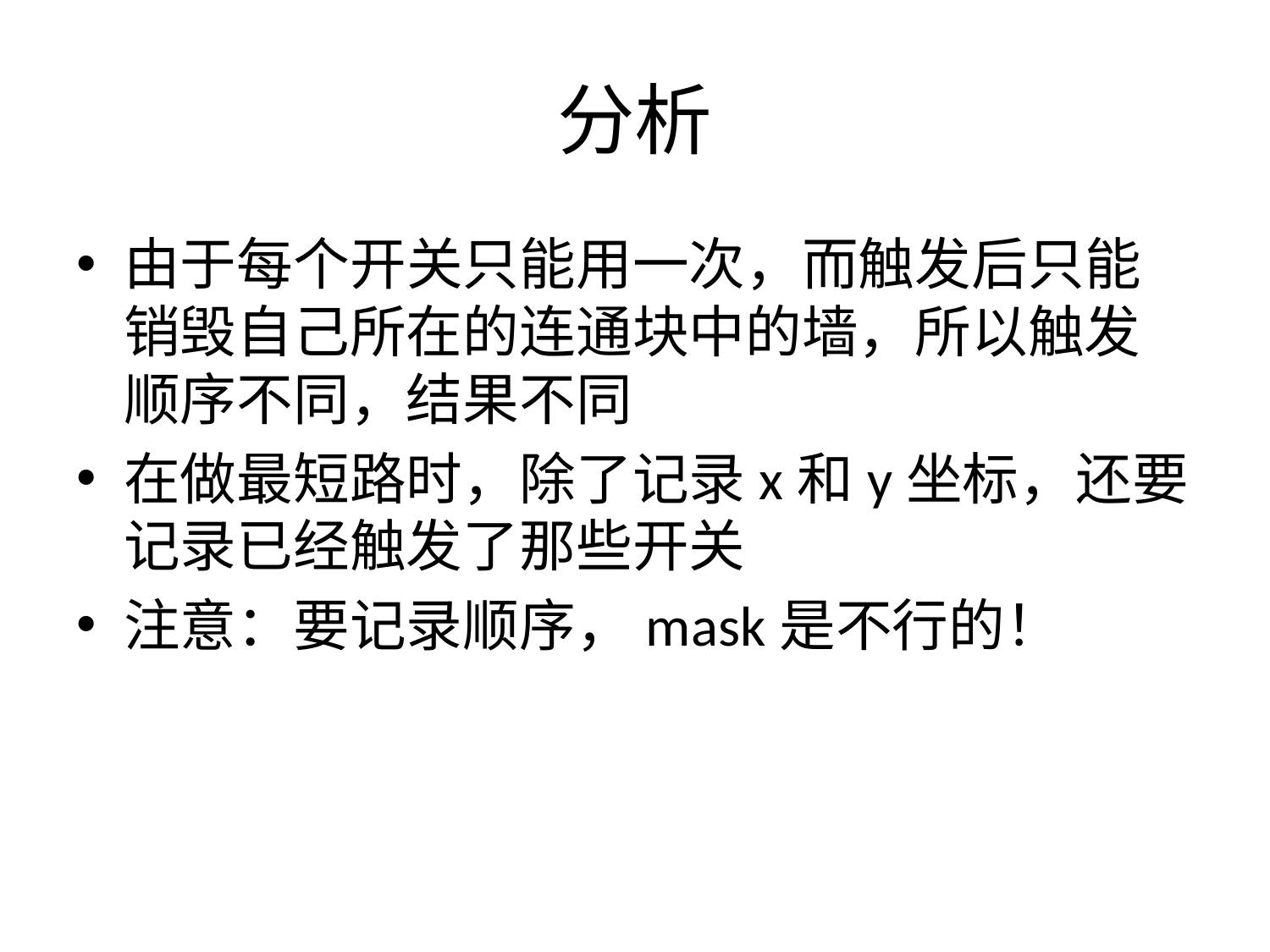

# 分析
由于每个开关只能用一次，而触发后只能销毁自己所在的连通块中的墙，所以触发顺序不同，结果不同
在做最短路时，除了记录x和y坐标，还要记录已经触发了那些开关
注意：要记录顺序，mask是不行的！